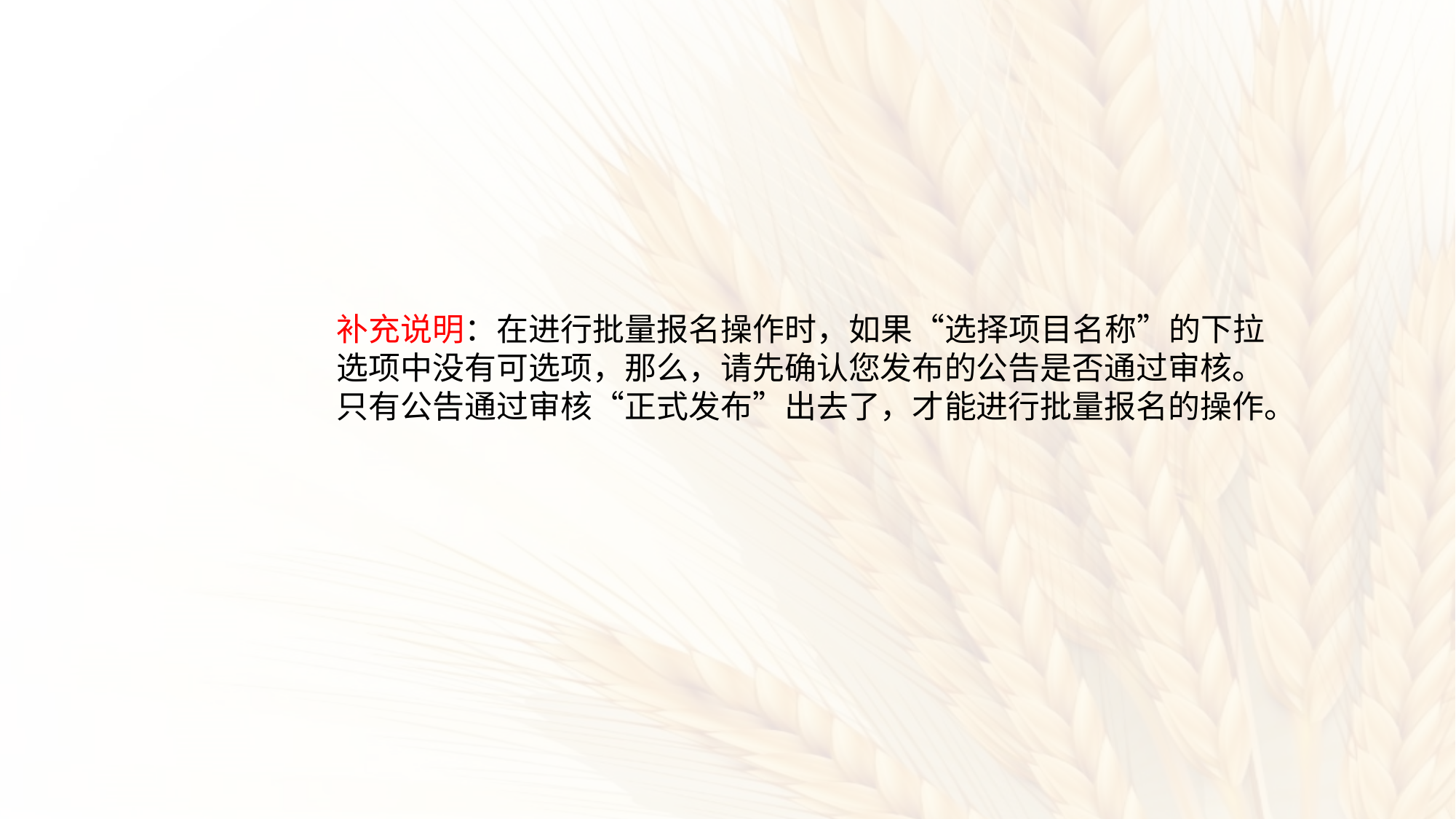

补充说明：在进行批量报名操作时，如果“选择项目名称”的下拉选项中没有可选项，那么，请先确认您发布的公告是否通过审核。只有公告通过审核“正式发布”出去了，才能进行批量报名的操作。